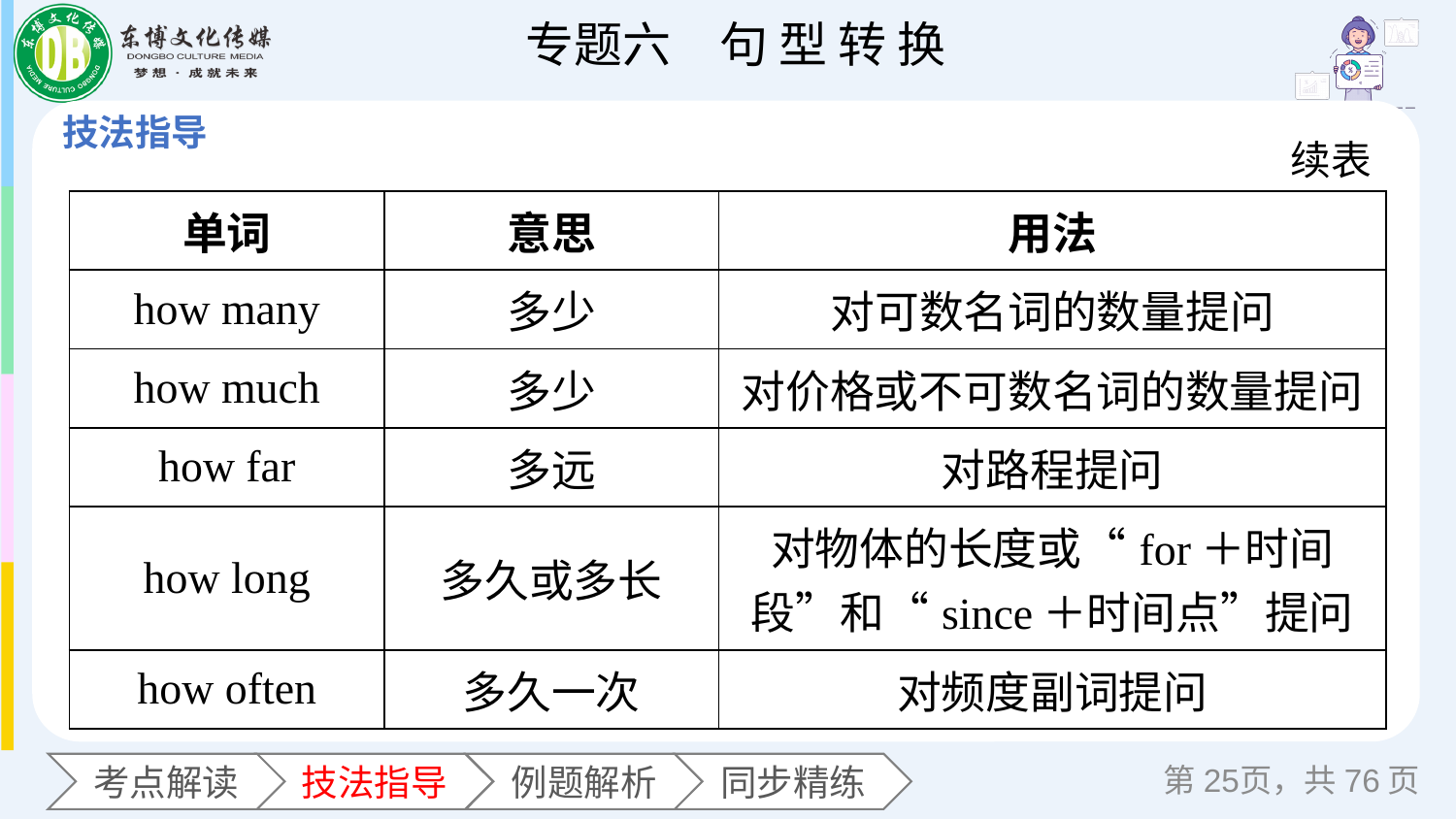

续表
| 单词 | 意思 | 用法 |
| --- | --- | --- |
| how many | 多少 | 对可数名词的数量提问 |
| how much | 多少 | 对价格或不可数名词的数量提问 |
| how far | 多远 | 对路程提问 |
| how long | 多久或多长 | 对物体的长度或“for＋时间段”和“since＋时间点”提问 |
| how often | 多久一次 | 对频度副词提问 |
第25页，共76页